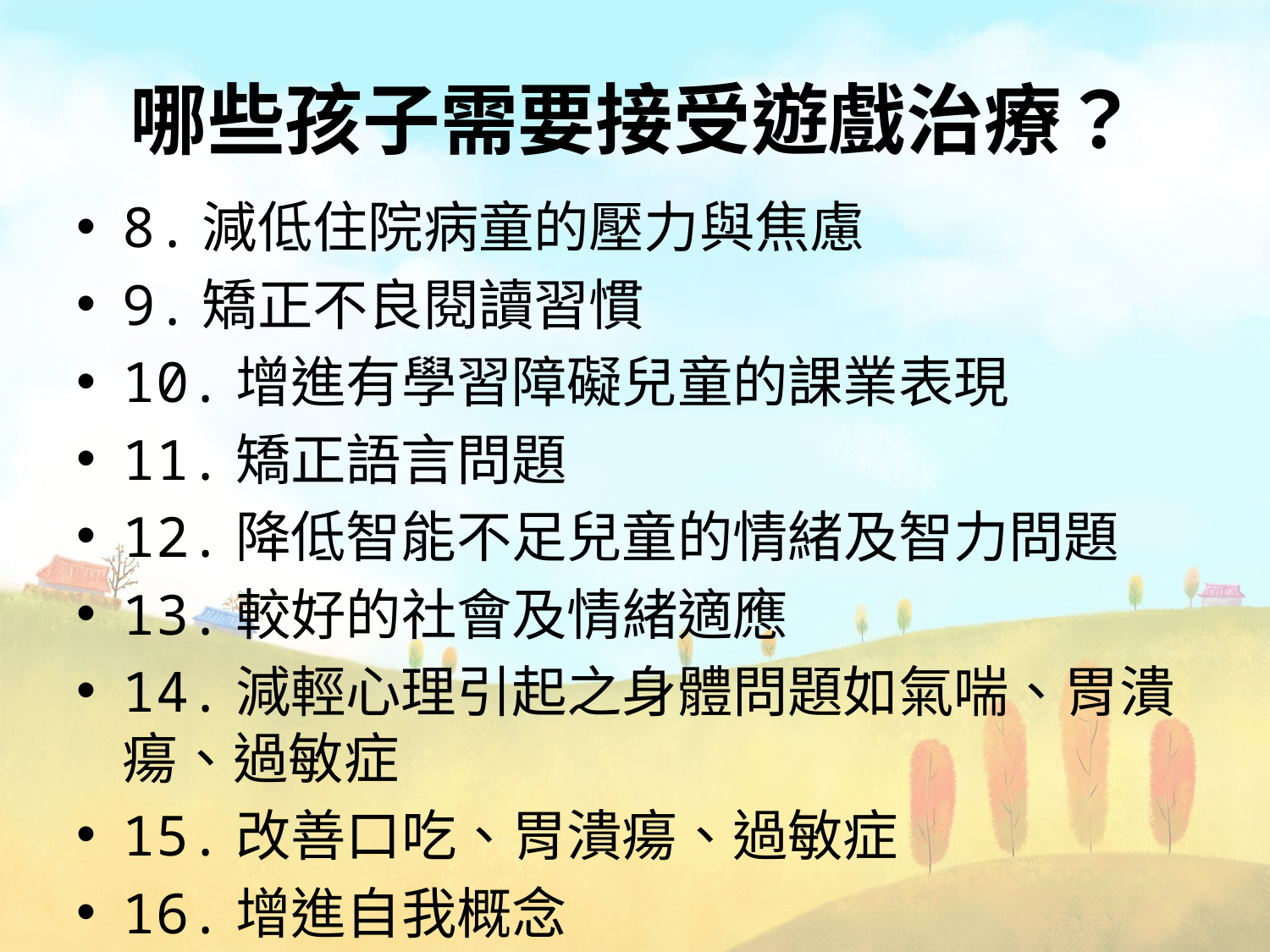

# 哪些孩子需要接受遊戲治療？
8.減低住院病童的壓力與焦慮
9.矯正不良閱讀習慣
10.增進有學習障礙兒童的課業表現
11.矯正語言問題
12.降低智能不足兒童的情緒及智力問題
13.較好的社會及情緒適應
14.減輕心理引起之身體問題如氣喘、胃潰瘍、過敏症
15.改善口吃、胃潰瘍、過敏症
16.增進自我概念